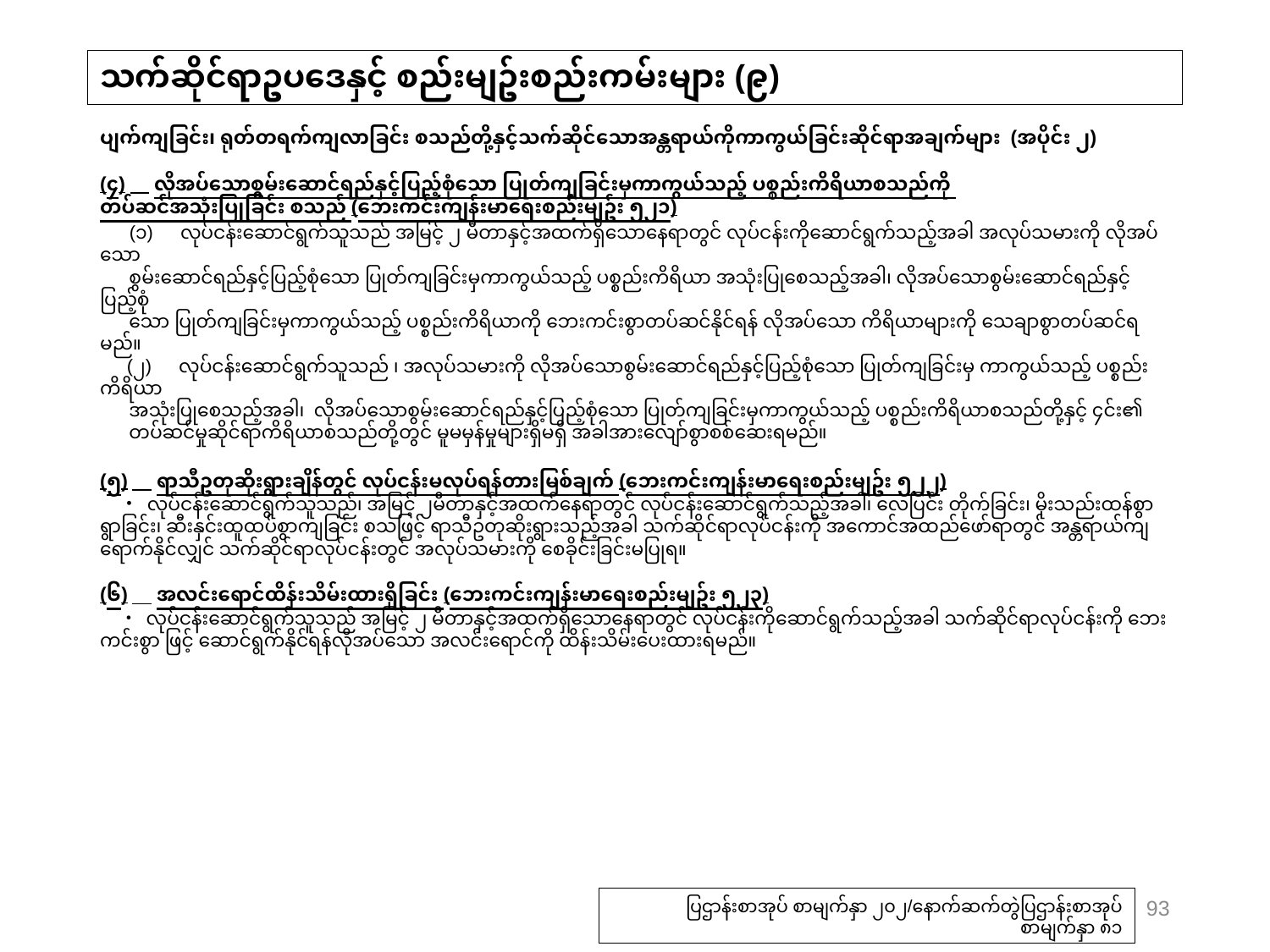

# သက်ဆိုင်ရာဥပဒေနှင့် စည်းမျဥ်းစည်းကမ်းများ (၉)
ပျက်ကျခြင်း၊ ရုတ်တရက်ကျလာခြင်း စသည်တို့နှင့်သက်ဆိုင်သောအန္တရာယ်ကိုကာကွယ်ခြင်းဆိုင်ရာအချက်များ  (အပိုင်း ၂)

(၄)　လိုအပ်သောစွမ်းဆောင်ရည်နှင့်ပြည့်စုံသော ပြုတ်ကျခြင်းမှကာကွယ်သည့် ပစ္စည်းကိရိယာစသည်ကို
တပ်ဆင်အသုံးပြုခြင်း စသည် (ဘေးကင်းကျန်းမာရေးစည်းမျဥ်း ၅၂၁)
　 (၁)　လုပ်ငန်းဆောင်ရွက်သူသည် အမြင့် ၂ မီတာနှင့်အထက်ရှိသောနေရာတွင် လုပ်ငန်းကိုဆောင်ရွက်သည့်အခါ အလုပ်သမားကို လိုအပ်သော
      စွမ်းဆောင်ရည်နှင့်ပြည့်စုံသော ပြုတ်ကျခြင်းမှကာကွယ်သည့် ပစ္စည်းကိရိယာ အသုံးပြုစေသည့်အခါ၊ လိုအပ်သောစွမ်းဆောင်ရည်နှင့်ပြည့်စုံ
      သော ပြုတ်ကျခြင်းမှကာကွယ်သည့် ပစ္စည်းကိရိယာကို ဘေးကင်းစွာတပ်ဆင်နိုင်ရန် လိုအပ်သော ကိရိယာများကို သေချာစွာတပ်ဆင်ရမည်။
　 (၂)　လုပ်ငန်းဆောင်ရွက်သူသည် ၊ အလုပ်သမားကို လိုအပ်သောစွမ်းဆောင်ရည်နှင့်ပြည့်စုံသော ပြုတ်ကျခြင်းမှ ကာကွယ်သည့် ပစ္စည်းကိရိယာ
      အသုံးပြုစေသည့်အခါ၊  လိုအပ်သောစွမ်းဆောင်ရည်နှင့်ပြည့်စုံသော ပြုတ်ကျခြင်းမှကာကွယ်သည့် ပစ္စည်းကိရိယာစသည်တို့နှင့် ၄င်း၏
      တပ်ဆင်မှုဆိုင်ရာကိရိယာစသည်တို့တွင် မူမမှန်မှုများရှိမရှိ အခါအားလျော်စွာစစ်ဆေးရမည်။

(၅)　ရာသီဥတုဆိုးရွားချိန်တွင် လုပ်ငန်းမလုပ်ရန်တားမြစ်ချက် (ဘေးကင်းကျန်းမာရေးစည်းမျဥ်း ၅၂၂)
　・ လုပ်ငန်းဆောင်ရွက်သူသည်၊ အမြင့် ၂မီတာနှင့်အထက်နေရာတွင် လုပ်ငန်းဆောင်ရွက်သည့်အခါ၊ လေပြင်း တိုက်ခြင်း၊ မိုးသည်းထန်စွာရွာခြင်း၊ ဆီးနှင်းထူထပ်စွာကျခြင်း စသဖြင့် ရာသီဥတုဆိုးရွားသည့်အခါ သက်ဆိုင်ရာလုပ်ငန်းကို အကောင်အထည်ဖော်ရာတွင် အန္တရာယ်ကျရောက်နိုင်လျှင် သက်ဆိုင်ရာလုပ်ငန်းတွင် အလုပ်သမားကို စေခိုင်းခြင်းမပြုရ။

(၆)　အလင်းရောင်ထိန်းသိမ်းထားရှိခြင်း (ဘေးကင်းကျန်းမာရေးစည်းမျဥ်း ၅၂၃)
　・ လုပ်ငန်းဆောင်ရွက်သူသည် အမြင့် ၂ မီတာနှင့်အထက်ရှိသောနေရာတွင် လုပ်ငန်းကိုဆောင်ရွက်သည့်အခါ သက်ဆိုင်ရာလုပ်ငန်းကို ဘေးကင်းစွာ ဖြင့် ဆောင်ရွက်နိုင်ရန်လိုအပ်သော အလင်းရောင်ကို ထိန်းသိမ်းပေးထားရမည်။
93
ပြဌာန်းစာအုပ် စာမျက်နှာ ၂၀၂/နောက်ဆက်တွဲပြဌာန်းစာအုပ် စာမျက်နှာ ၈၁